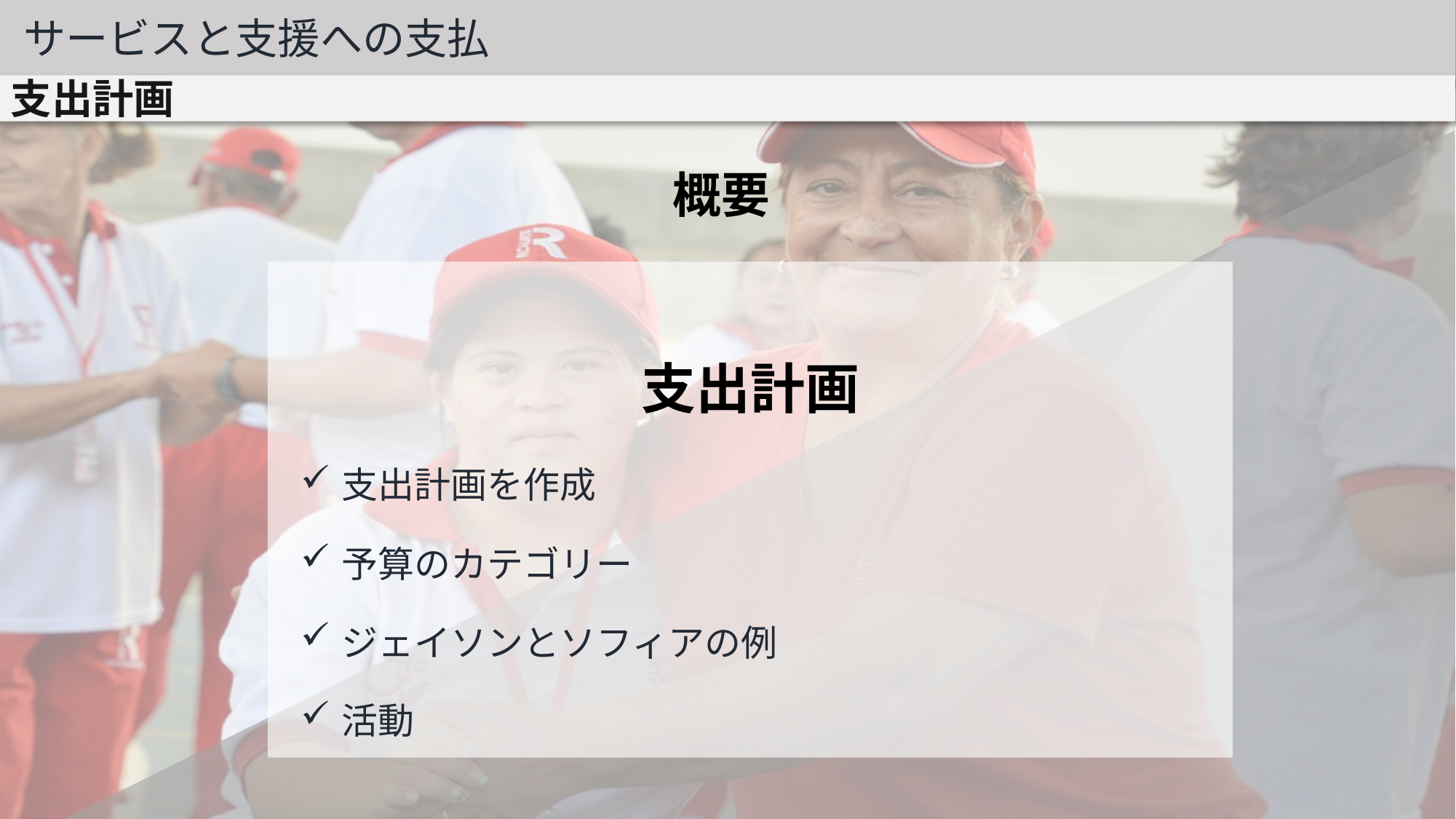

サービスと支援への支払
支出計画
概要

支出計画
支出計画を作成

予算のカテゴリー

ジェイソンとソフィアの例

活動